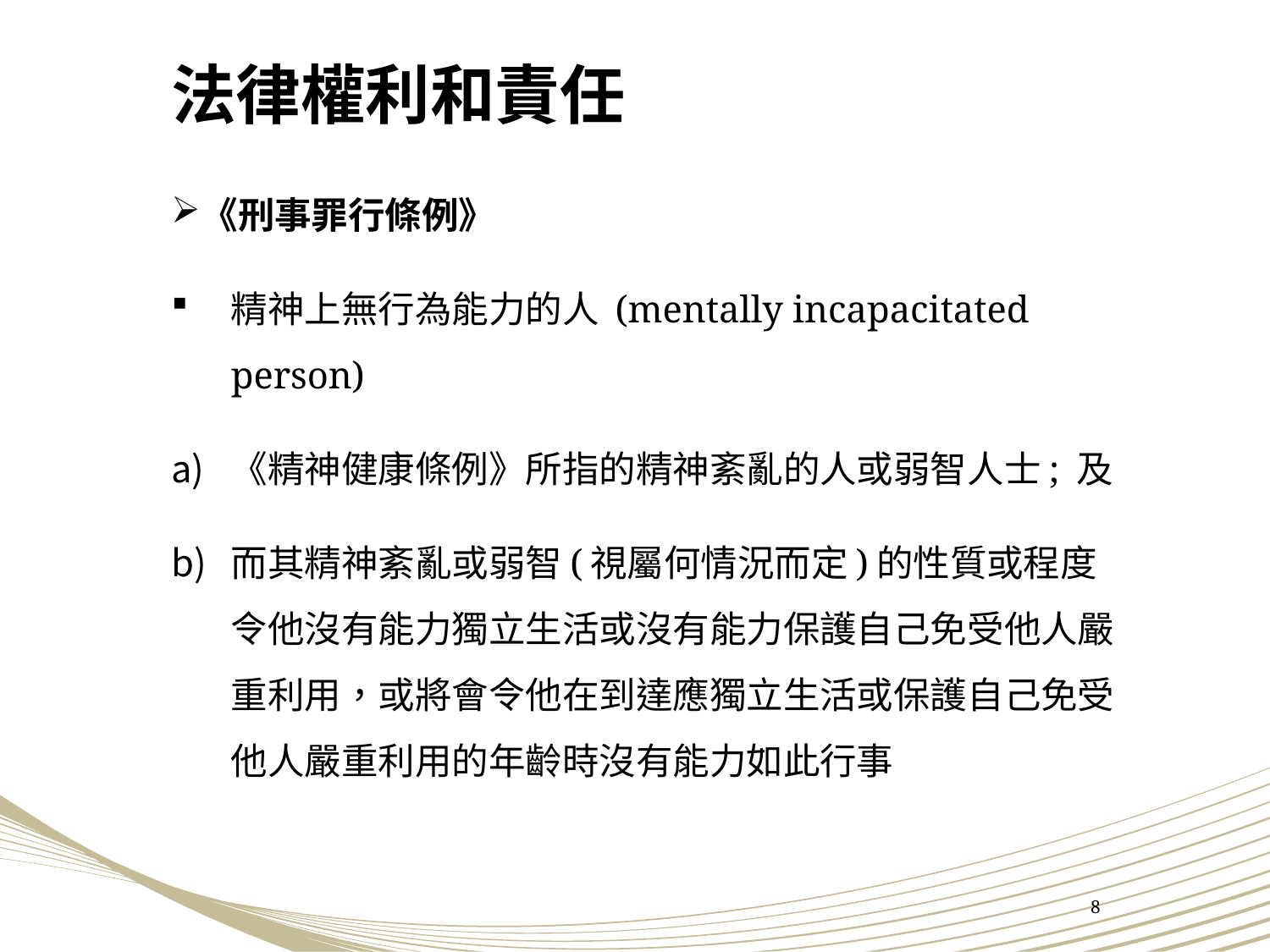

# 法律權利和責任
《刑事罪行條例》
精神上無行為能力的人 (mentally incapacitated person)
《精神健康條例》所指的精神紊亂的人或弱智人士; 及
而其精神紊亂或弱智(視屬何情況而定)的性質或程度令他沒有能力獨立生活或沒有能力保護自己免受他人嚴重利用，或將會令他在到達應獨立生活或保護自己免受他人嚴重利用的年齡時沒有能力如此行事
8